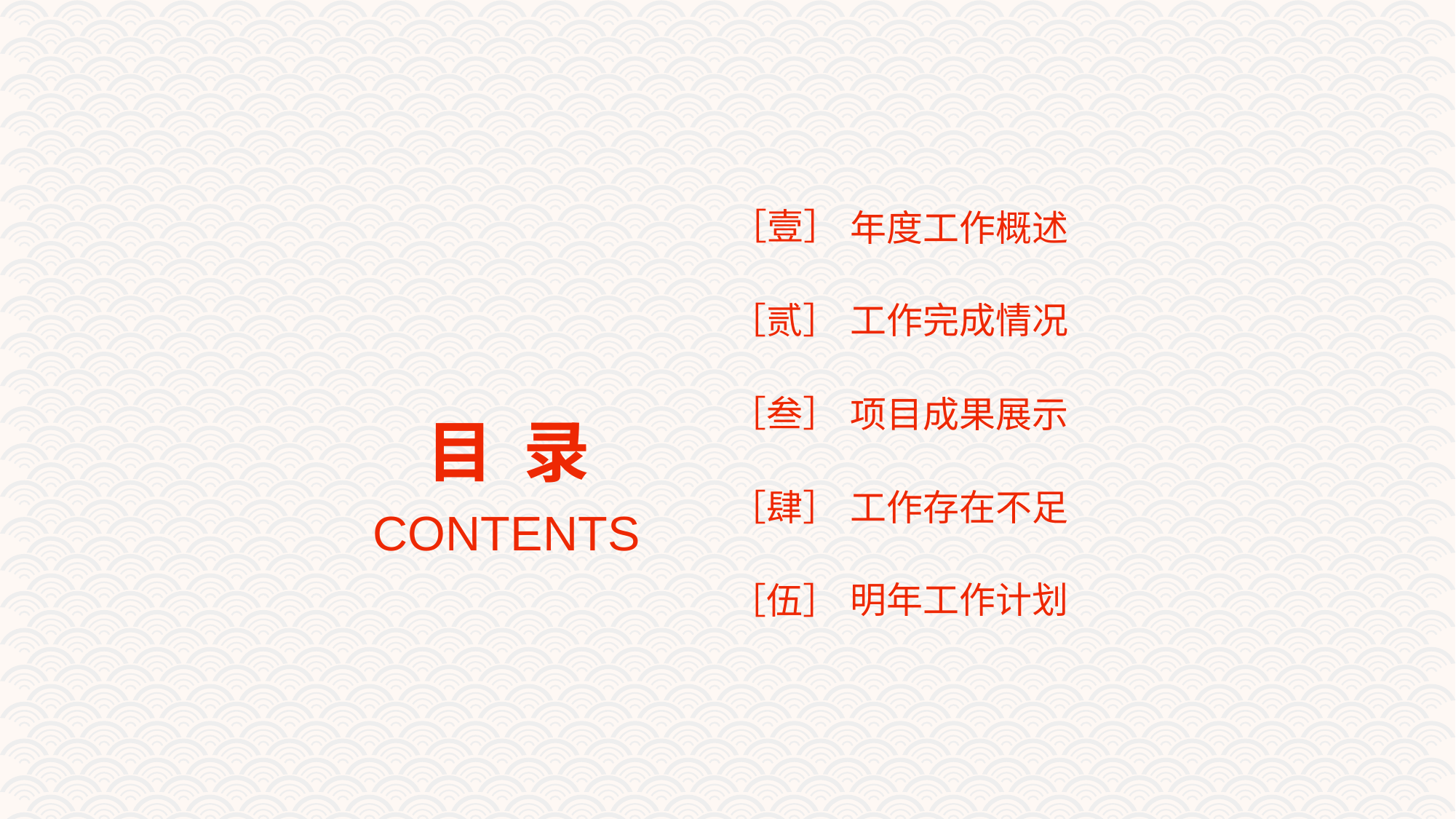

［壹］
年度工作概述
工作完成情况
［贰］
［叁］
项目成果展示
目  录
工作存在不足
［肆］
CONTENTS
明年工作计划
［伍］